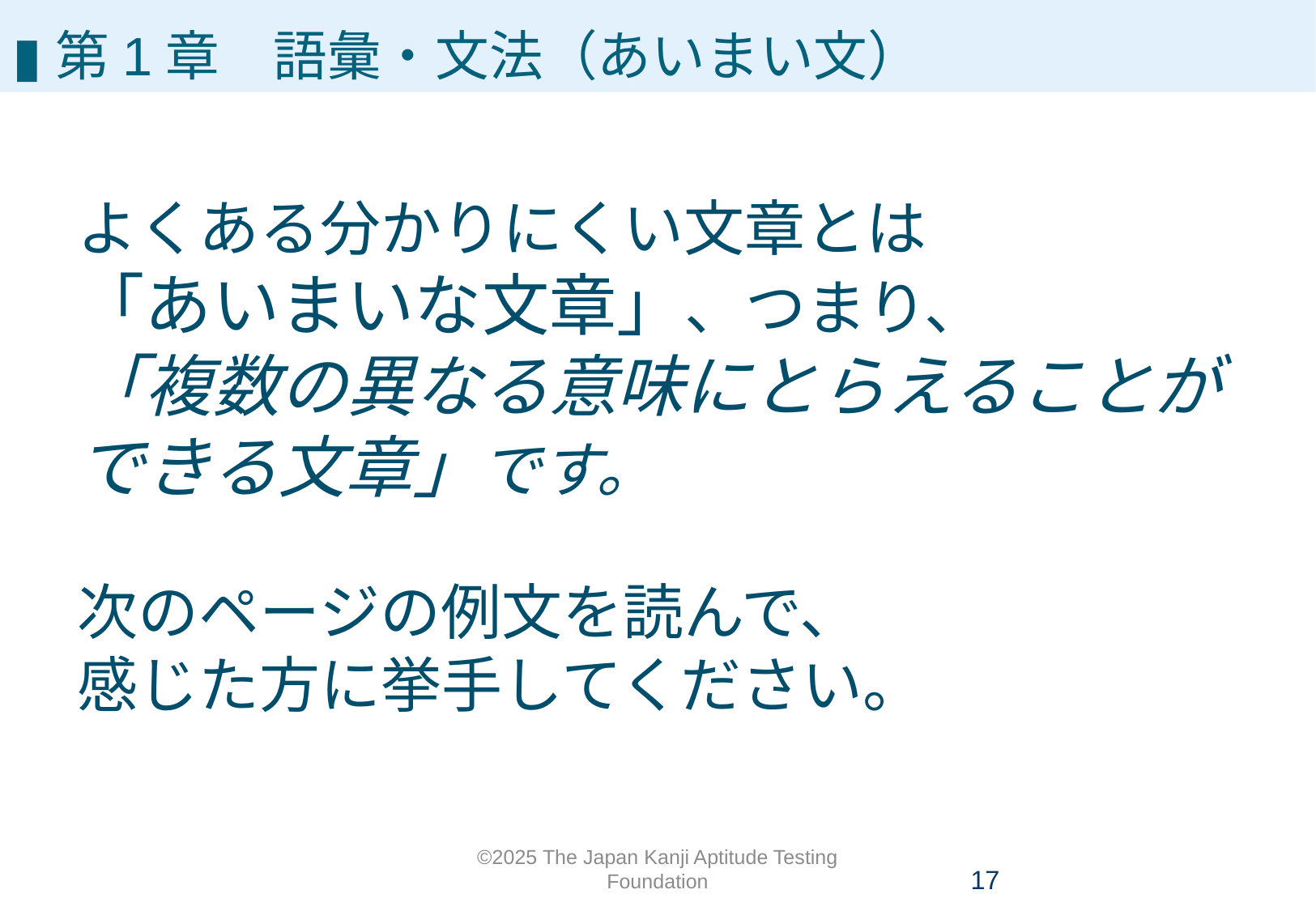

▮第1章　語彙・文法（あいまい文）
よくある分かりにくい文章とは
「あいまいな文章」、つまり、
「複数の異なる意味にとらえることができる文章」です。

次のページの例文を読んで、
感じた方に挙手してください。

©2025 The Japan Kanji Aptitude Testing Foundation
17